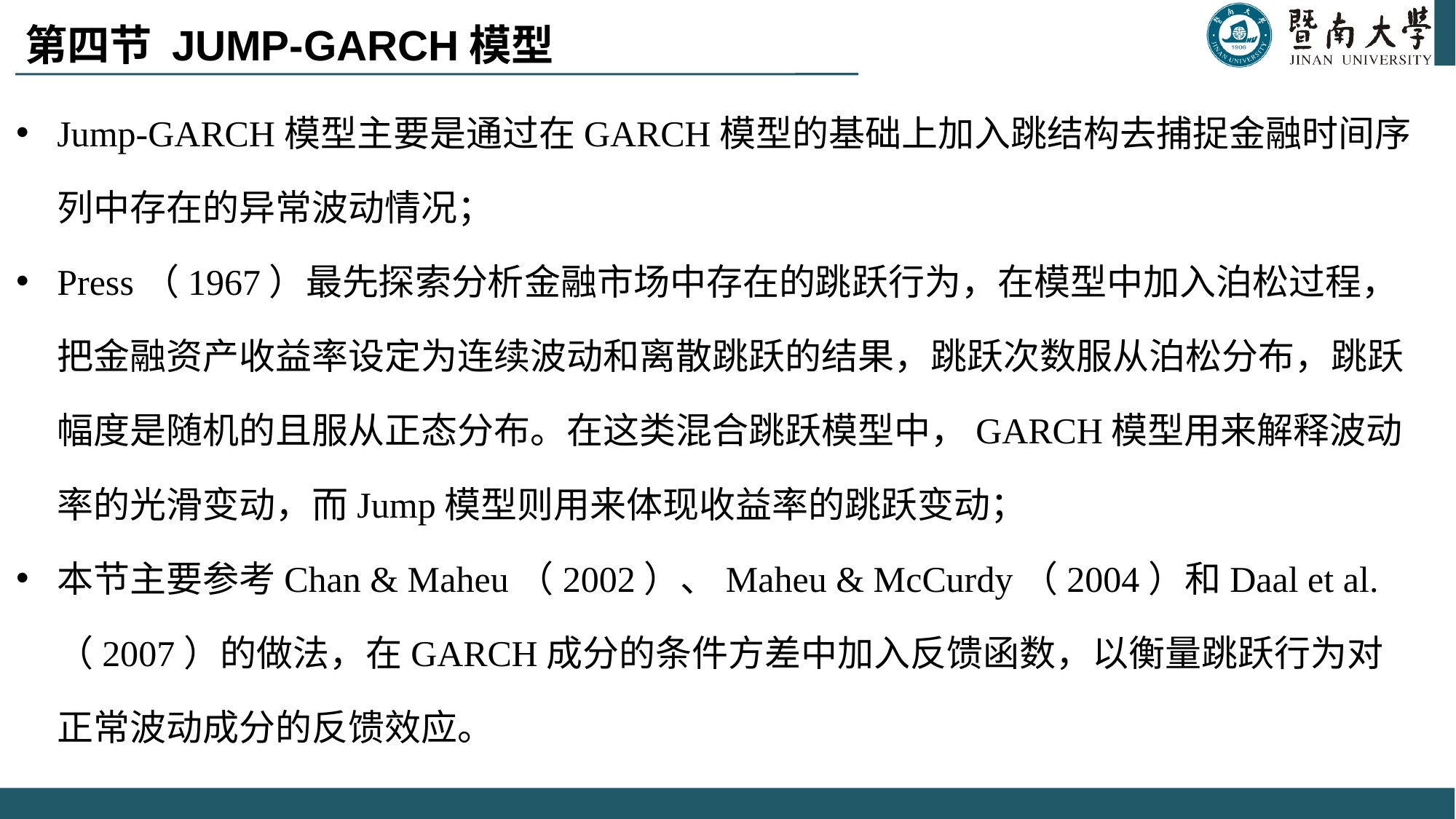

# 第四节 JUMP-GARCH模型
Jump-GARCH模型主要是通过在GARCH模型的基础上加入跳结构去捕捉金融时间序列中存在的异常波动情况；
Press（1967）最先探索分析金融市场中存在的跳跃行为，在模型中加入泊松过程，把金融资产收益率设定为连续波动和离散跳跃的结果，跳跃次数服从泊松分布，跳跃幅度是随机的且服从正态分布。在这类混合跳跃模型中，GARCH模型用来解释波动率的光滑变动，而Jump模型则用来体现收益率的跳跃变动；
本节主要参考Chan & Maheu（2002）、Maheu & McCurdy（2004）和Daal et al.（2007）的做法，在GARCH成分的条件方差中加入反馈函数，以衡量跳跃行为对正常波动成分的反馈效应。